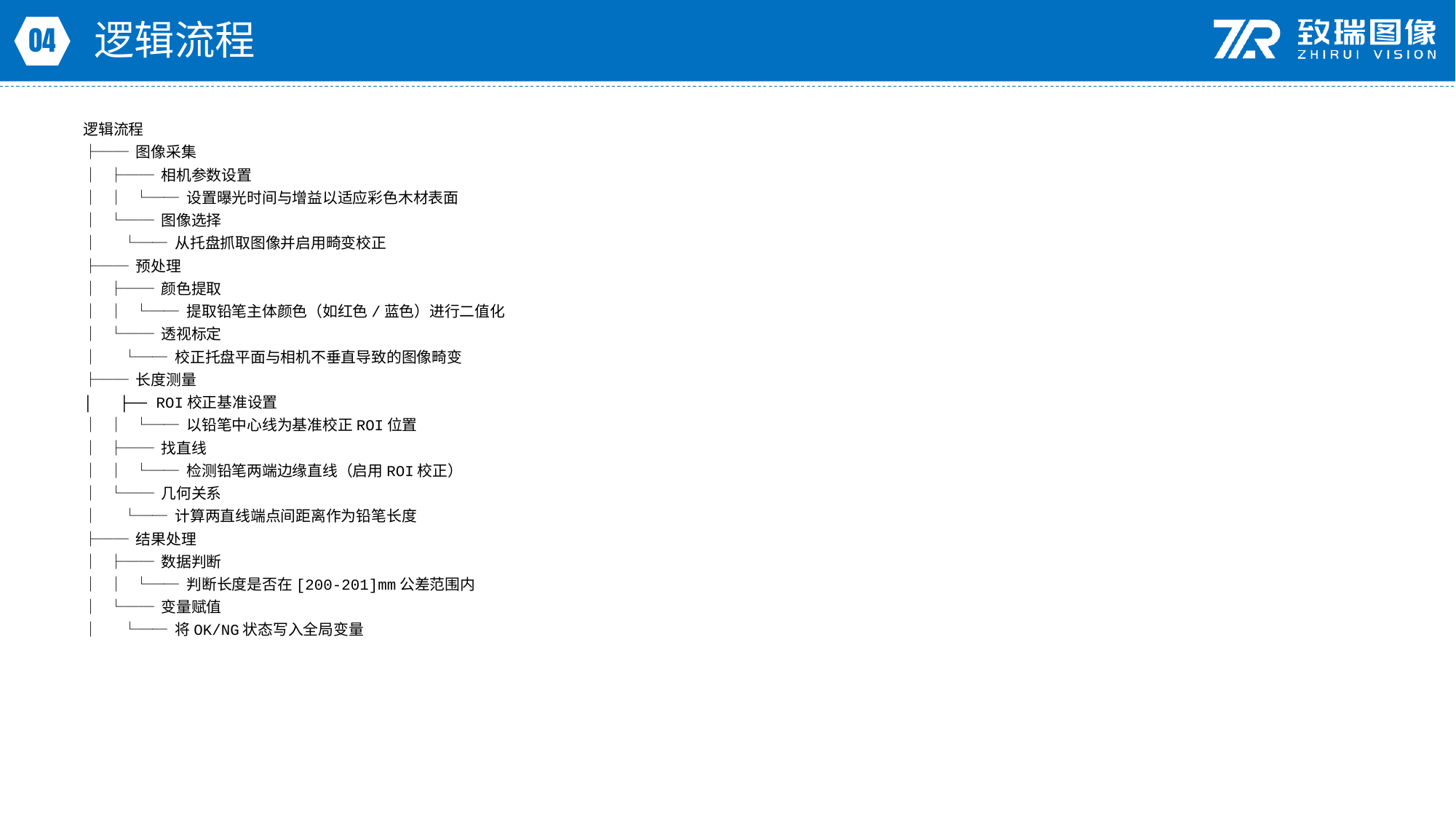

逻辑流程
04

逻辑流程
├── 图像采集
│   ├── 相机参数设置
│   │   └── 设置曝光时间与增益以适应彩色木材表面
│   └── 图像选择
│       └── 从托盘抓取图像并启用畸变校正
├── 预处理
│   ├── 颜色提取
│   │   └── 提取铅笔主体颜色（如红色/蓝色）进行二值化
│   └── 透视标定
│       └── 校正托盘平面与相机不垂直导致的图像畸变
├── 长度测量
│   ├── ROI校正基准设置
│   │   └── 以铅笔中心线为基准校正ROI位置
│   ├── 找直线
│   │   └── 检测铅笔两端边缘直线（启用ROI校正）
│   └── 几何关系
│       └── 计算两直线端点间距离作为铅笔长度
├── 结果处理
│   ├── 数据判断
│   │   └── 判断长度是否在[200-201]mm公差范围内
│   └── 变量赋值
│       └── 将OK/NG状态写入全局变量